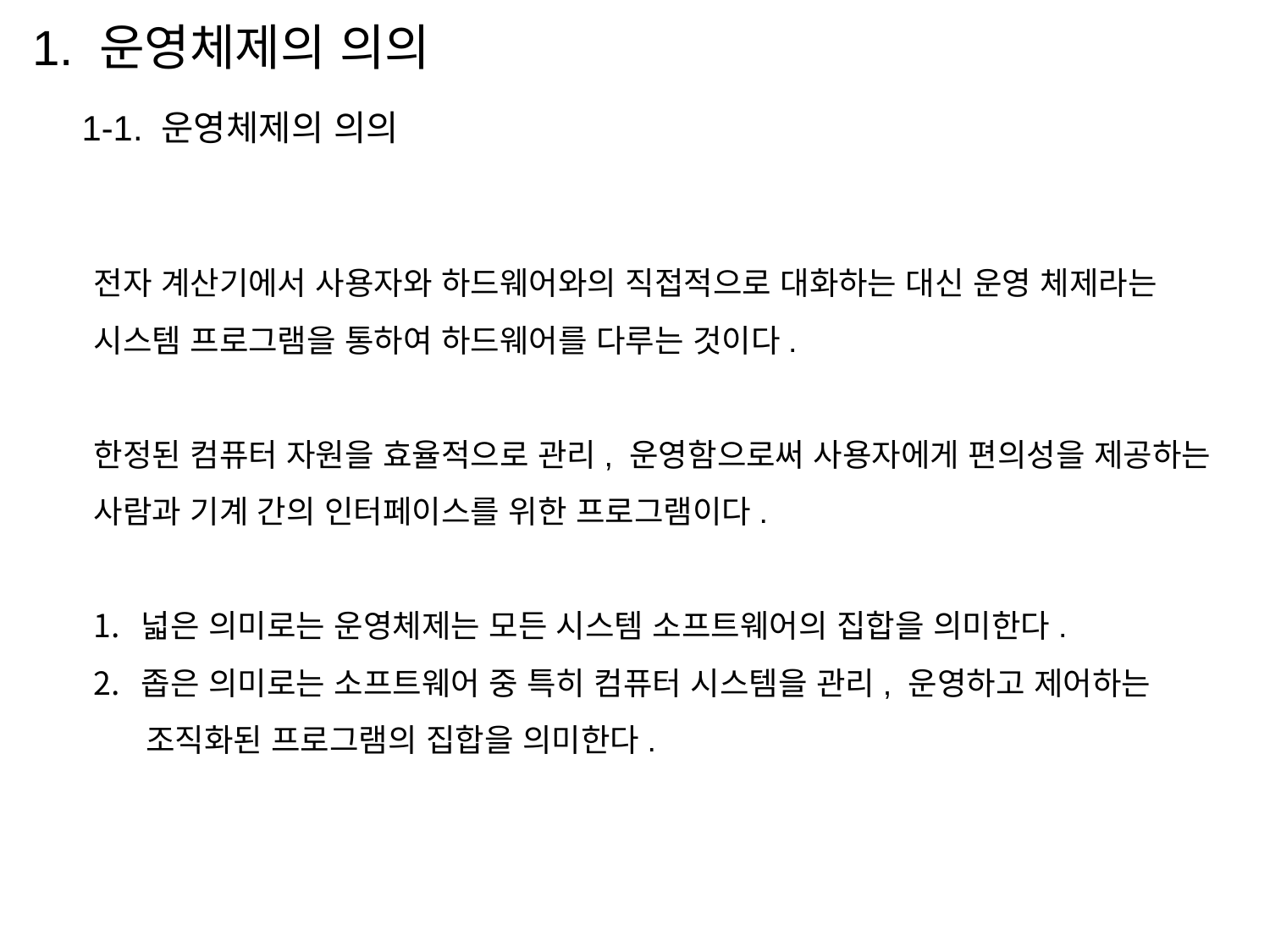

1. 운영체제의 의의
1-1. 운영체제의 의의
전자 계산기에서 사용자와 하드웨어와의 직접적으로 대화하는 대신 운영 체제라는
시스템 프로그램을 통하여 하드웨어를 다루는 것이다.

한정된 컴퓨터 자원을 효율적으로 관리, 운영함으로써 사용자에게 편의성을 제공하는
사람과 기계 간의 인터페이스를 위한 프로그램이다.

넓은 의미로는 운영체제는 모든 시스템 소프트웨어의 집합을 의미한다.
좁은 의미로는 소프트웨어 중 특히 컴퓨터 시스템을 관리, 운영하고 제어하는
     조직화된 프로그램의 집합을 의미한다.